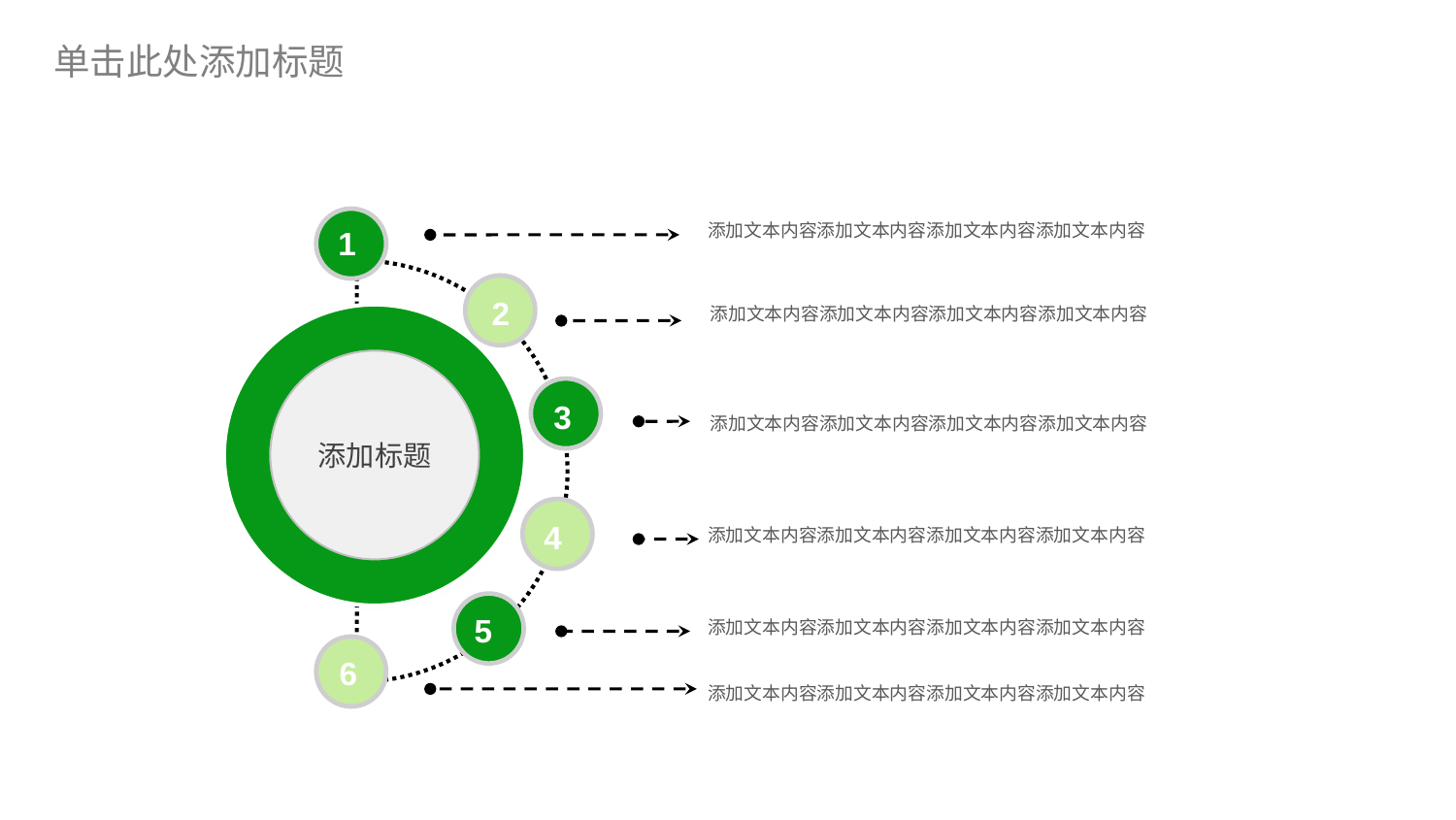

添加文本内容添加文本内容添加文本内容添加文本内容

1

添加文本内容添加文本内容添加文本内容添加文本内容

2

100%

3
添加文本内容添加文本内容添加文本内容添加文本内容

添加标题

添加文本内容添加文本内容添加文本内容添加文本内容

4

添加文本内容添加文本内容添加文本内容添加文本内容

5

6
添加文本内容添加文本内容添加文本内容添加文本内容